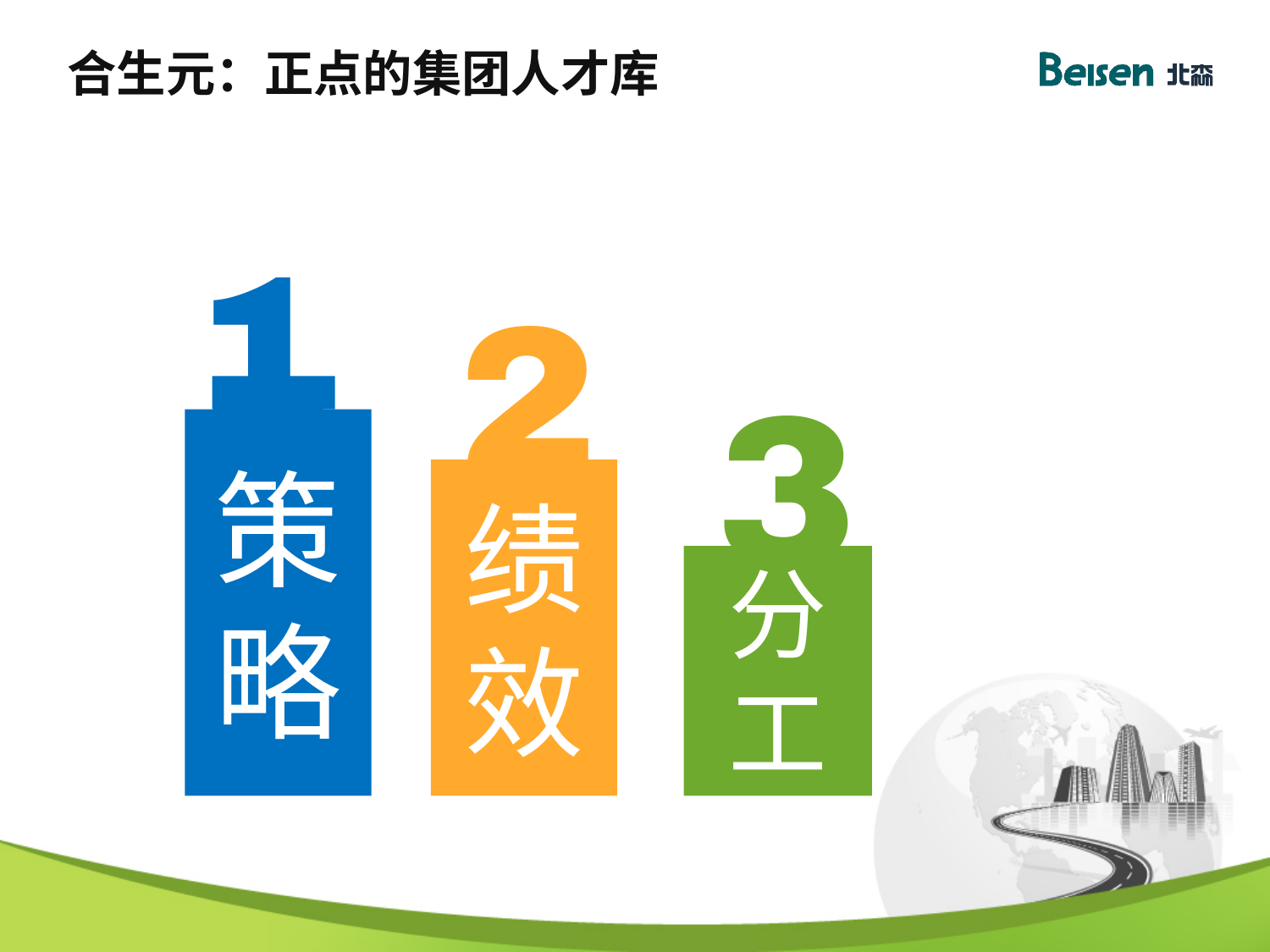

# 合生元：正点的集团人才库
1
2
3

策略
绩效
分工